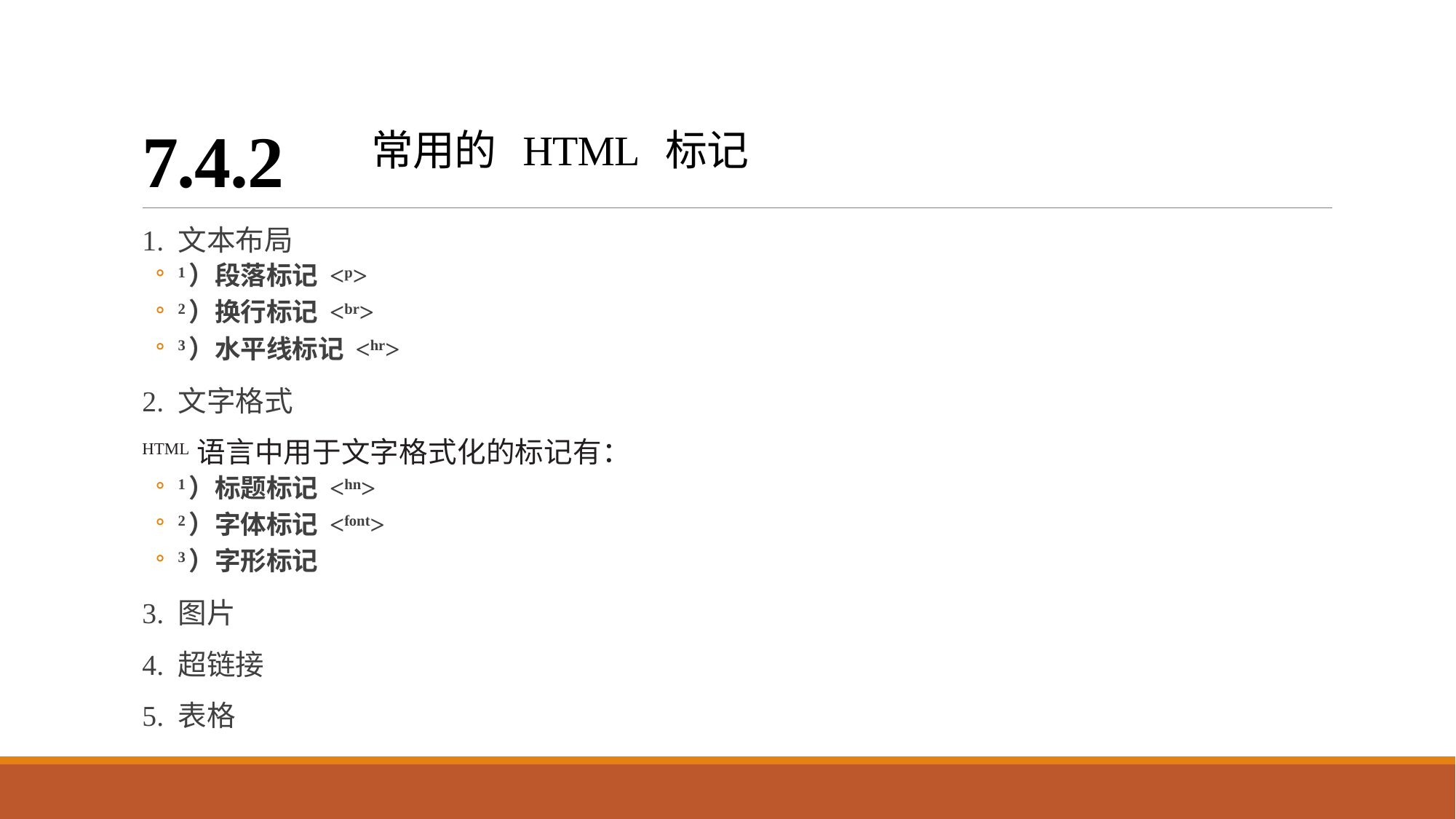

# 7.4.2    常用的 HTML 标记
1. 文本布局
1）段落标记 <p>
2）换行标记 <br>
3）水平线标记 <hr>
2. 文字格式
HTML 语言中用于文字格式化的标记有：
1）标题标记 <hn>
2）字体标记 <font>
3）字形标记
3. 图片
4. 超链接
5. 表格